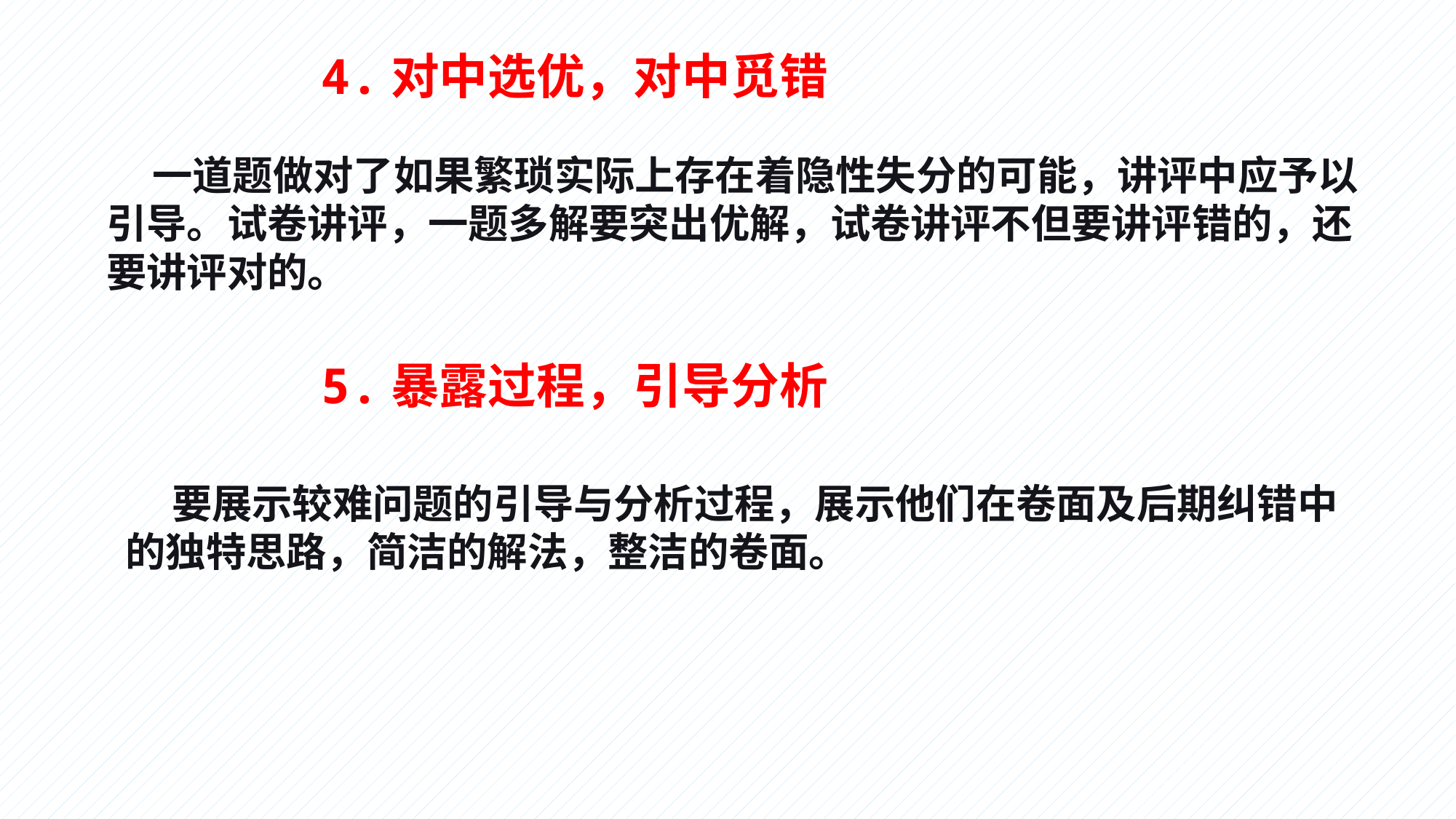

4.对中选优，对中觅错
    一道题做对了如果繁琐实际上存在着隐性失分的可能，讲评中应予以引导。试卷讲评，一题多解要突出优解，试卷讲评不但要讲评错的，还要讲评对的。
5.暴露过程，引导分析
    要展示较难问题的引导与分析过程，展示他们在卷面及后期纠错中的独特思路，简洁的解法，整洁的卷面。